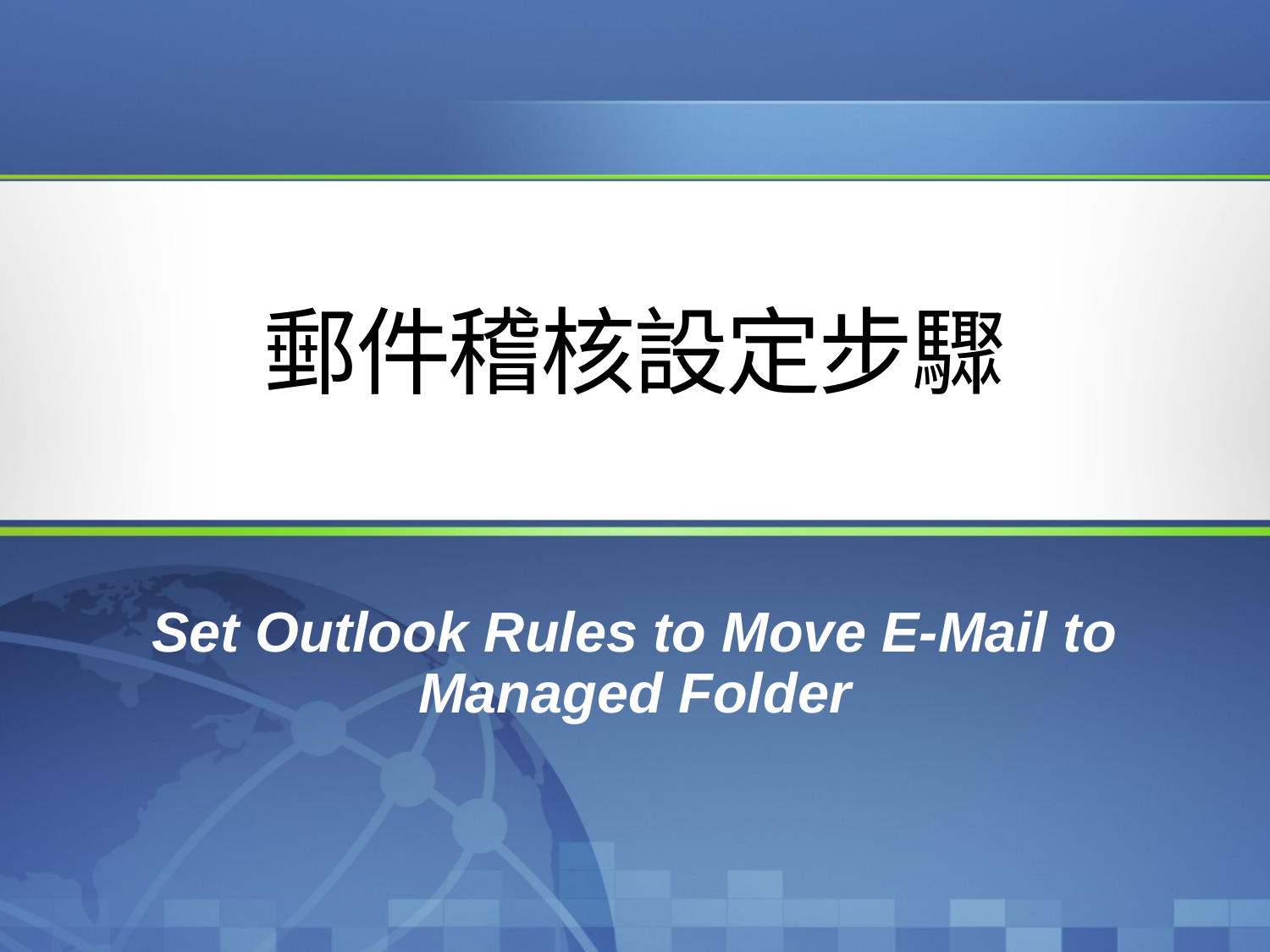

# 郵件稽核設定步驟
Set Outlook Rules to Move E-Mail to Managed Folder